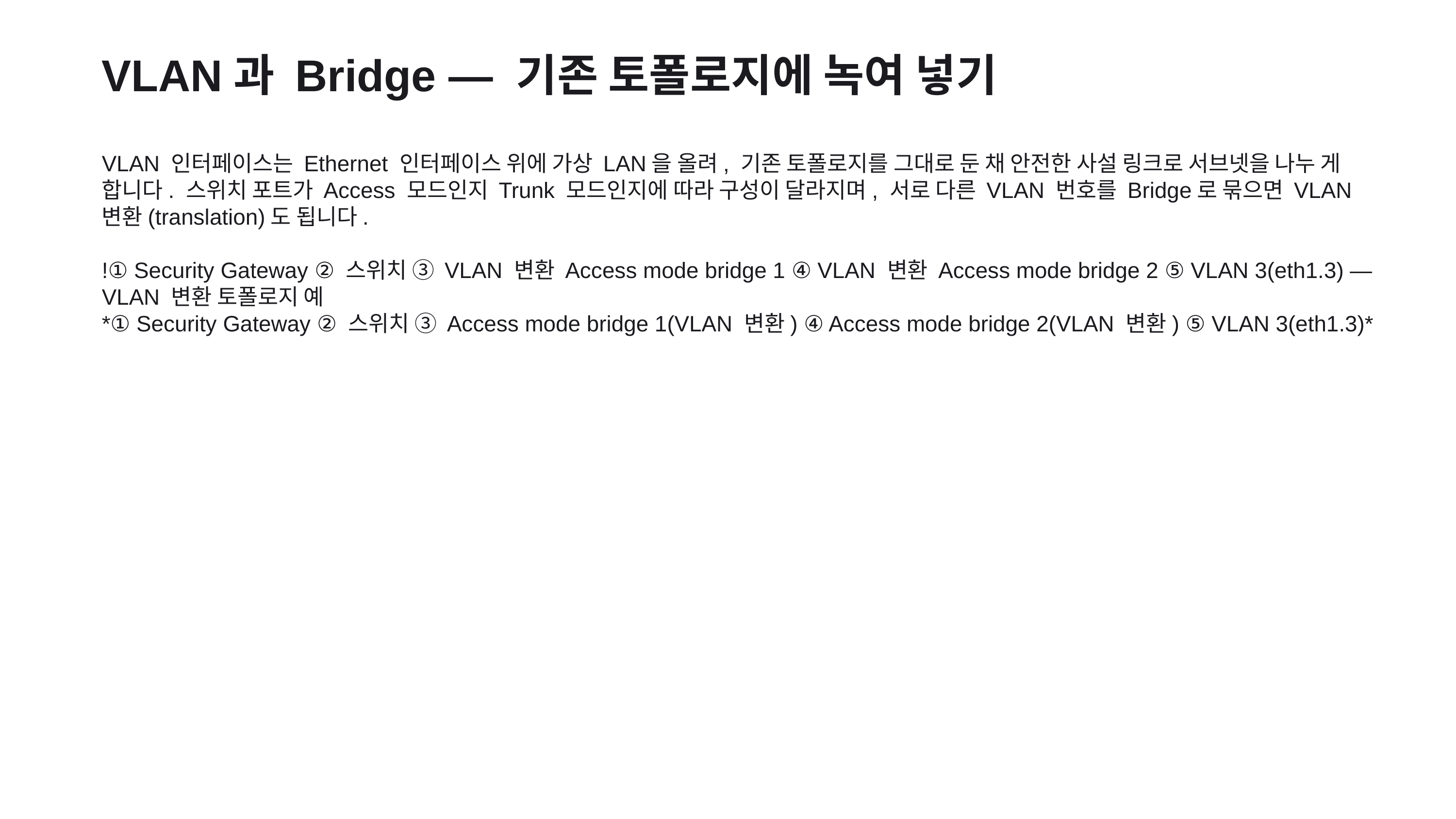

VLAN과 Bridge — 기존 토폴로지에 녹여 넣기
VLAN 인터페이스는 Ethernet 인터페이스 위에 가상 LAN을 올려, 기존 토폴로지를 그대로 둔 채 안전한 사설 링크로 서브넷을 나누 게 합니다. 스위치 포트가 Access 모드인지 Trunk 모드인지에 따라 구성이 달라지며, 서로 다른 VLAN 번호를 Bridge로 묶으면 VLAN 변환(translation)도 됩니다.

!① Security Gateway ② 스위치 ③ VLAN 변환 Access mode bridge 1 ④ VLAN 변환 Access mode bridge 2 ⑤ VLAN 3(eth1.3) — VLAN 변환 토폴로지 예
*① Security Gateway ② 스위치 ③ Access mode bridge 1(VLAN 변환) ④ Access mode bridge 2(VLAN 변환) ⑤ VLAN 3(eth1.3)*